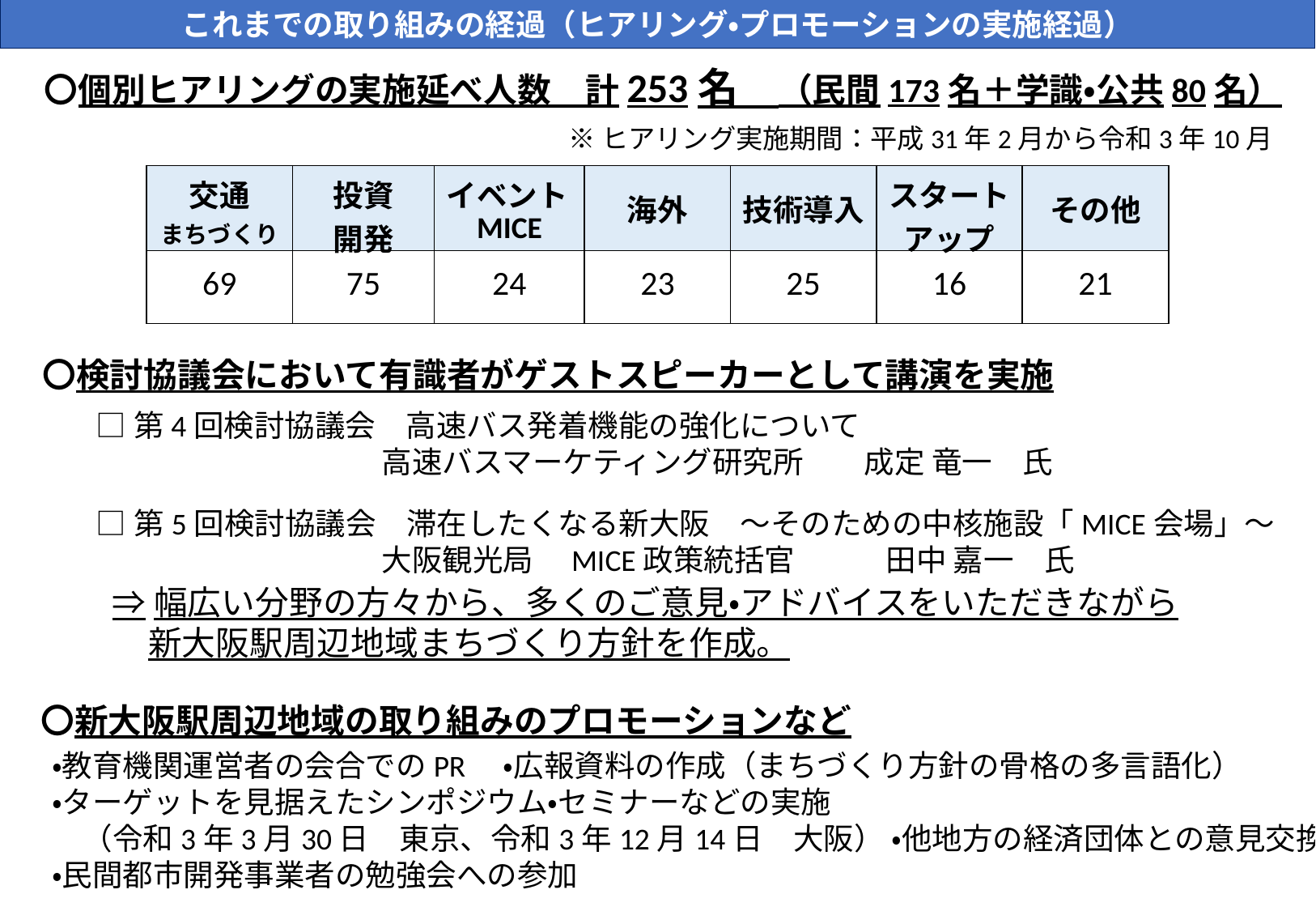

これまでの取り組みの経過（ヒアリング・プロモーションの実施経過）
〇個別ヒアリングの実施延べ人数　計253名　（民間173名＋学識・公共80名）
※ヒアリング実施期間：平成31年2月から令和3年10月
| 交通 まちづくり | 投資 開発 | イベントMICE | 海外 | 技術導入 | スタートアップ | その他 |
| --- | --- | --- | --- | --- | --- | --- |
| 69 | 75 | 24 | 23 | 25 | 16 | 21 |
〇検討協議会において有識者がゲストスピーカーとして講演を実施
□第4回検討協議会　高速バス発着機能の強化について
高速バスマーケティング研究所　　成定 竜一　氏
□第5回検討協議会　滞在したくなる新大阪　～そのための中核施設「MICE会場」～
大阪観光局　MICE政策統括官　　　田中 嘉一　氏
⇒幅広い分野の方々から、多くのご意見・アドバイスをいただきながら
新大阪駅周辺地域まちづくり方針を作成。
〇新大阪駅周辺地域の取り組みのプロモーションなど
・教育機関運営者の会合でのPR　・広報資料の作成（まちづくり方針の骨格の多言語化）
・ターゲットを見据えたシンポジウム・セミナーなどの実施
　（令和3年3月30日　東京、令和3年12月14日　大阪） ・他地方の経済団体との意見交換
・民間都市開発事業者の勉強会への参加